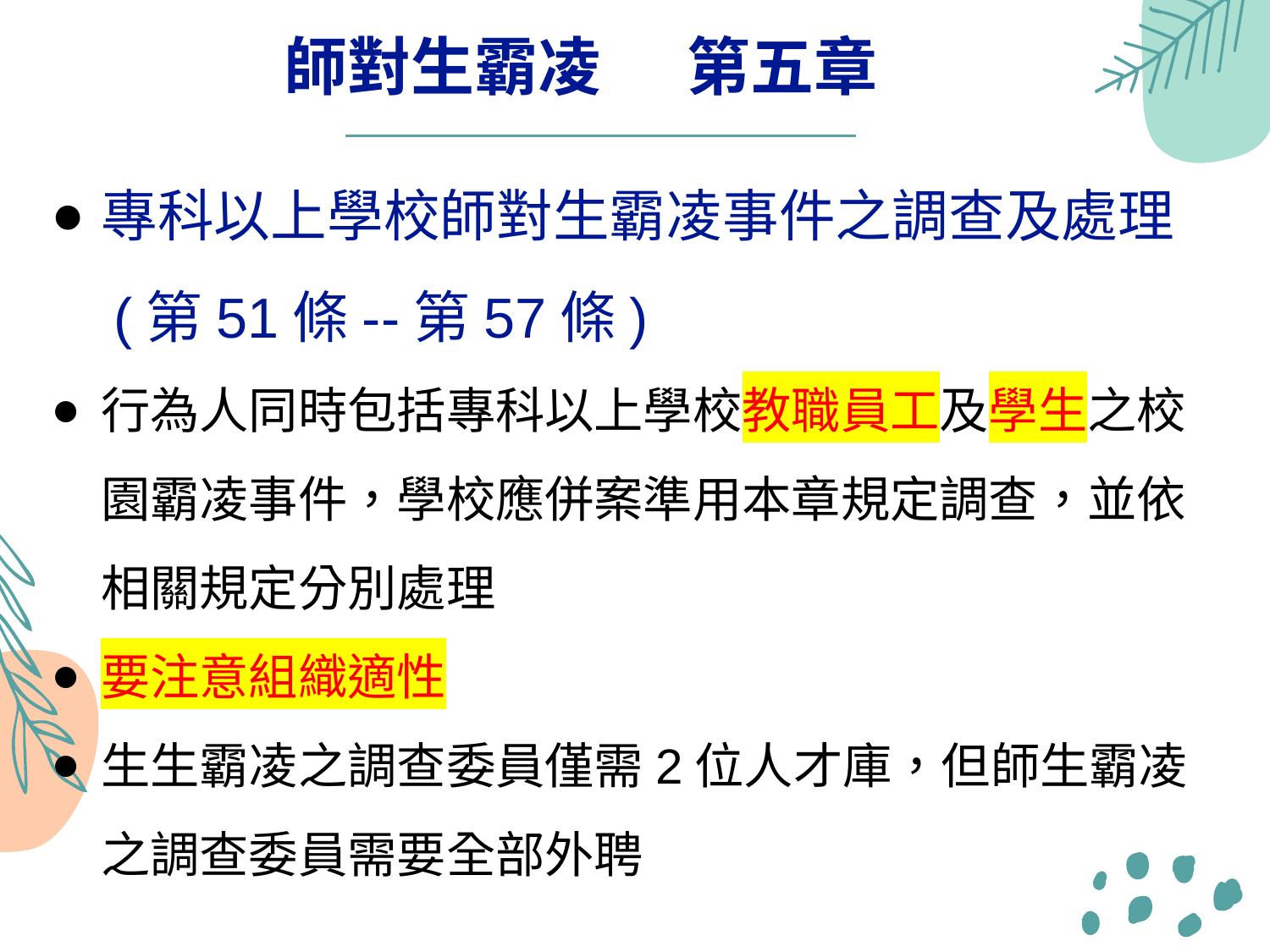

師對生霸凌      第五章
專科以上學校師對生霸凌事件之調查及處理
    (第51條--第57條)
行為人同時包括專科以上學校教職員工及學生之校園霸凌事件，學校應併案準用本章規定調查，並依相關規定分別處理
要注意組織適性
生生霸凌之調查委員僅需2位人才庫，但師生霸凌之調查委員需要全部外聘